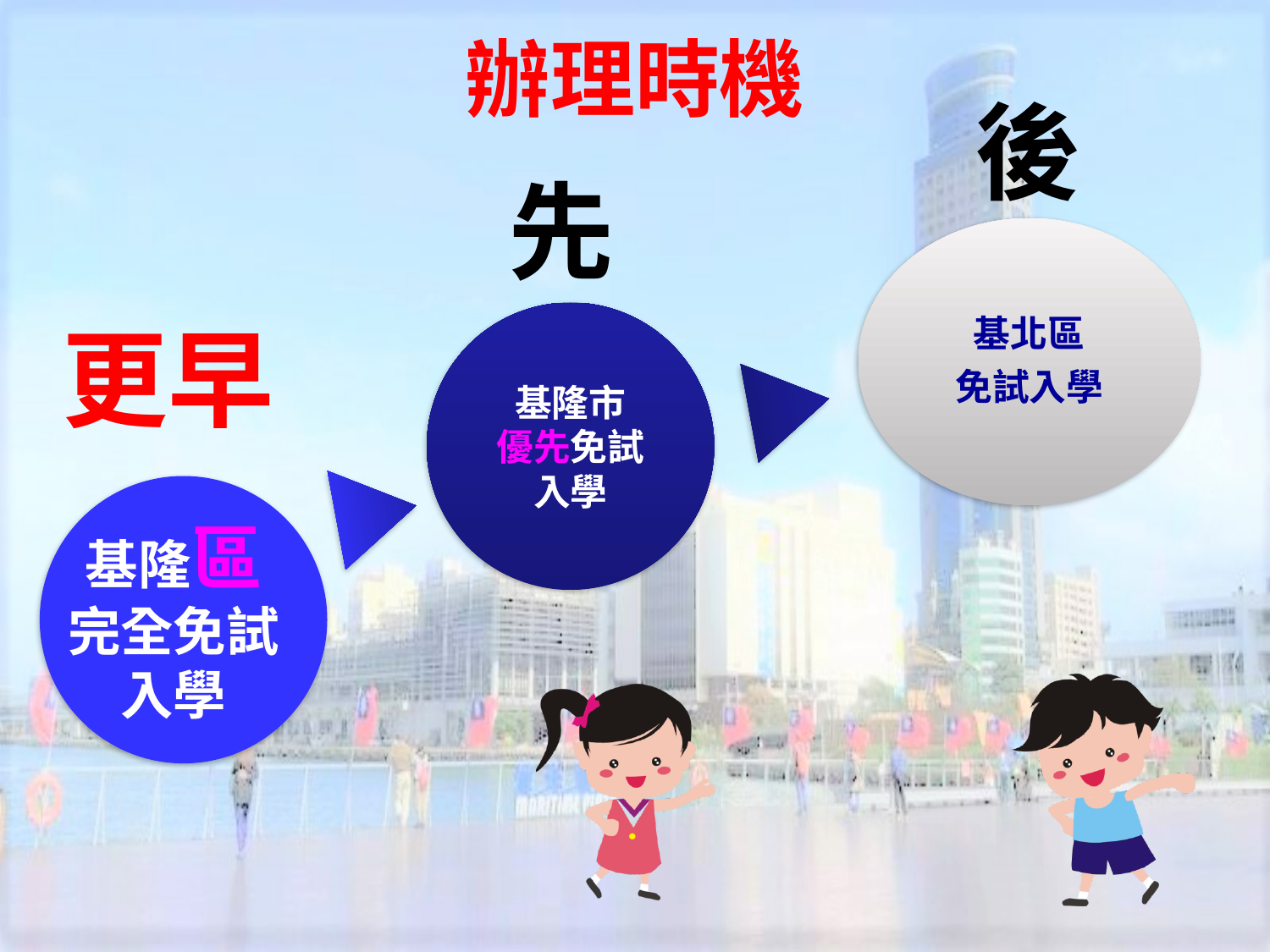

# 辦理時機
後
先

基北區
免試入學

基隆市
優先免試
入學

更早

基隆區
完全免試
入學